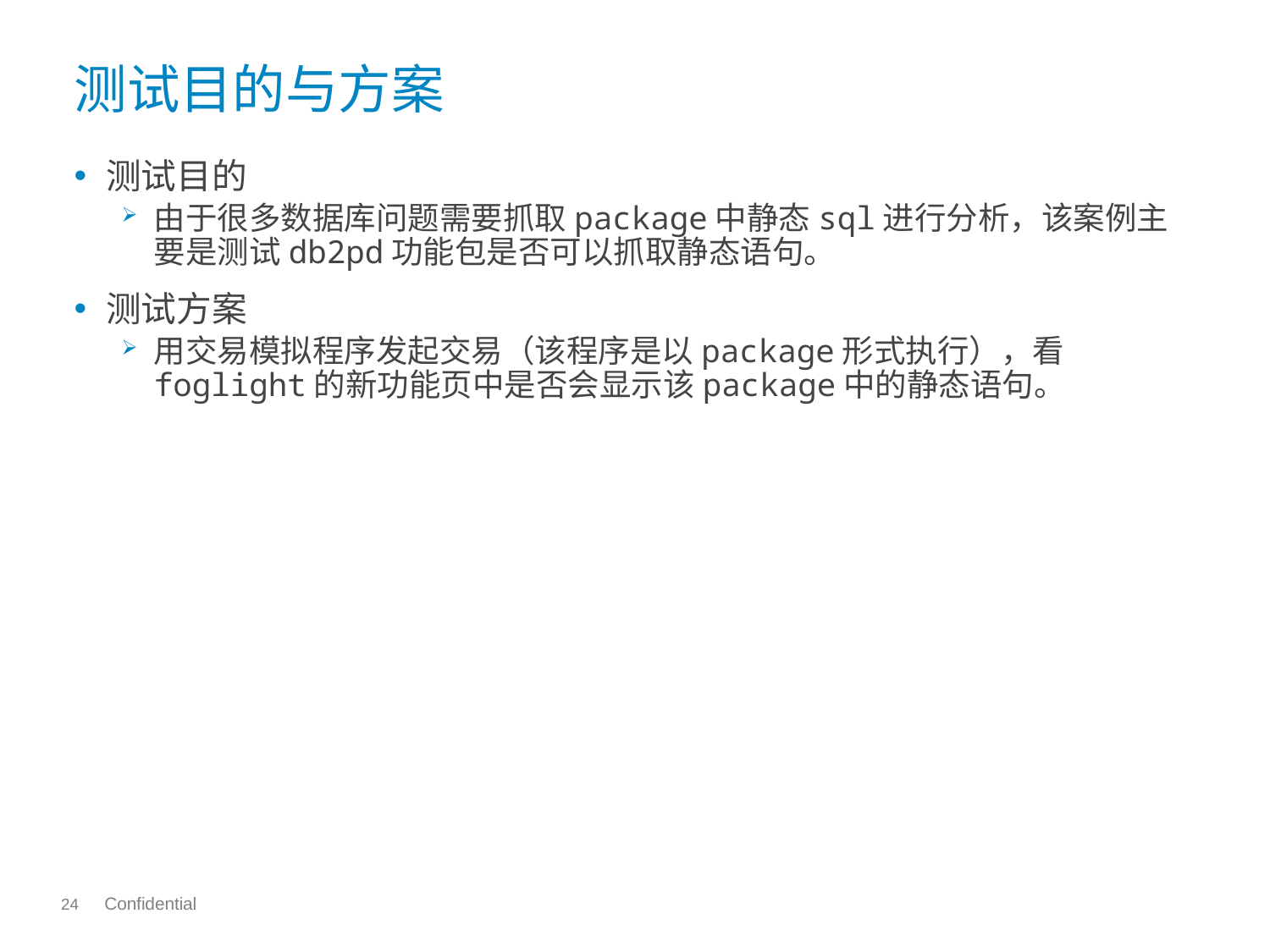

# 测试目的与方案
测试目的
由于很多数据库问题需要抓取package中静态sql进行分析，该案例主要是测试db2pd功能包是否可以抓取静态语句。
测试方案
用交易模拟程序发起交易（该程序是以package形式执行），看foglight的新功能页中是否会显示该package中的静态语句。